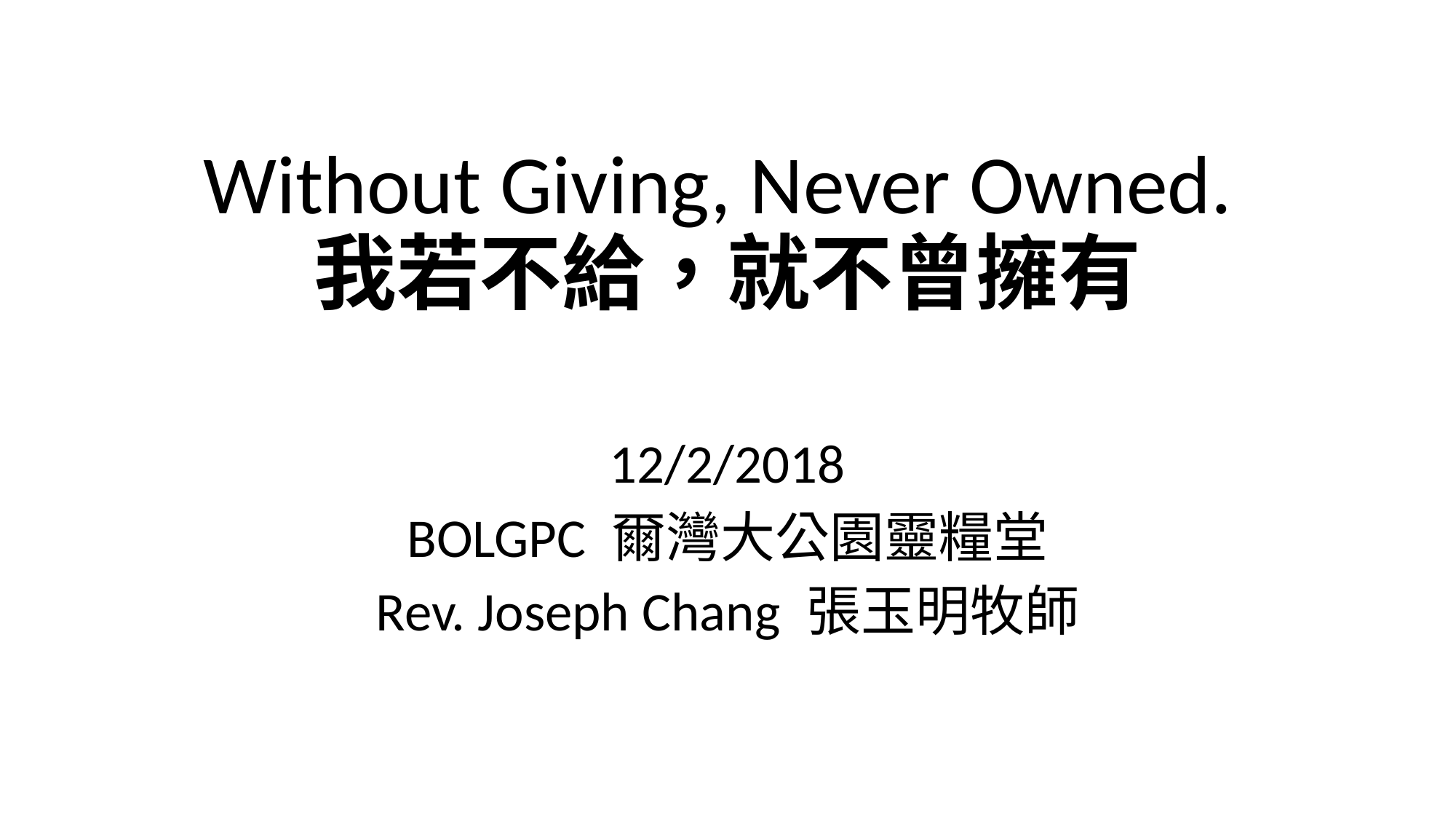

# Without Giving, Never Owned.  我若不給，就不曾擁有
12/2/2018
BOLGPC 爾灣大公園靈糧堂
Rev. Joseph Chang 張玉明牧師